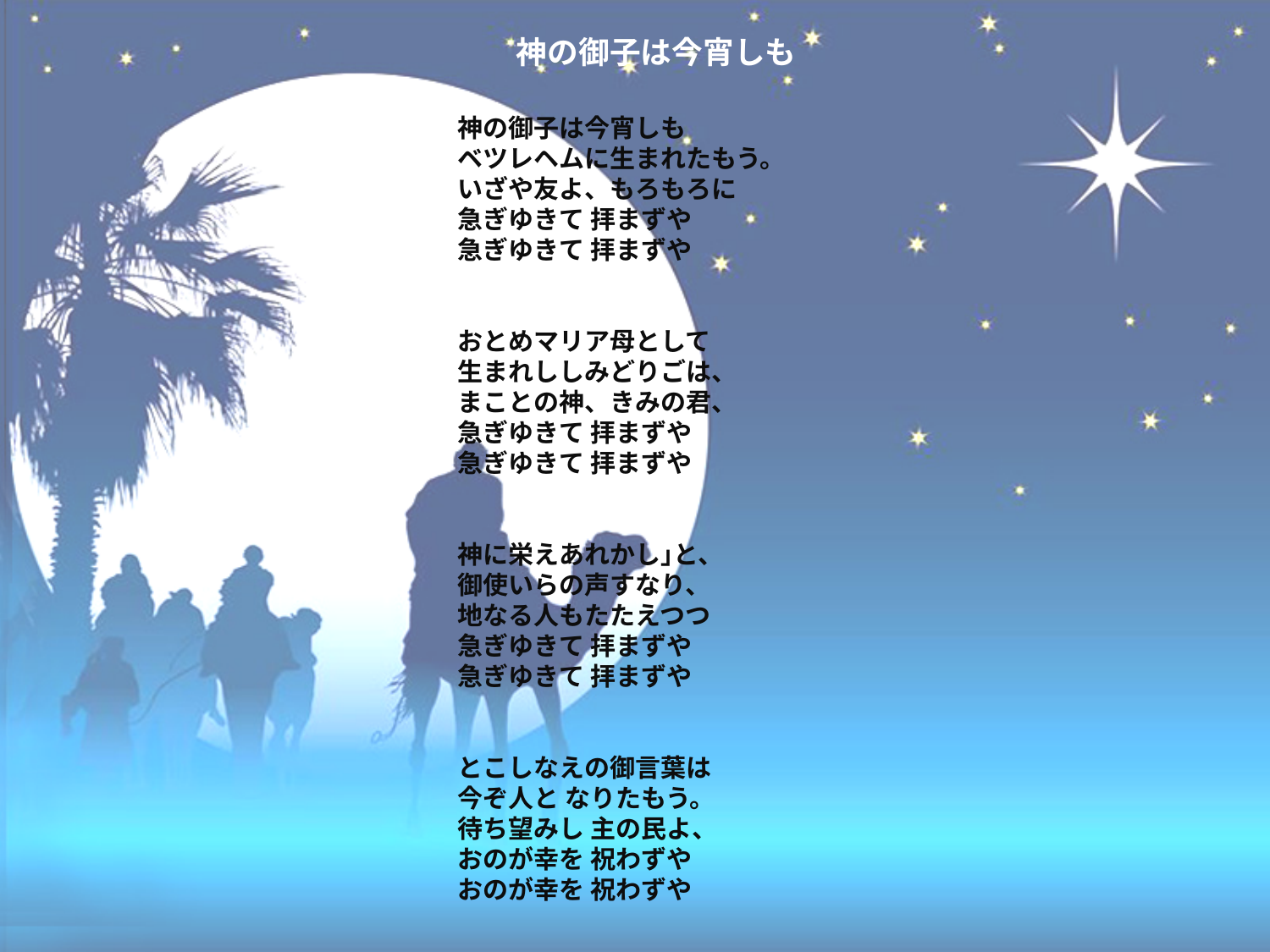

# 神の御子は今宵しも
神の御子は今宵しも
ベツレヘムに生まれたもう。
いざや友よ、もろもろに
急ぎゆきて 拝まずや
急ぎゆきて 拝まずや
おとめマリア母として
生まれししみどりごは、
まことの神、きみの君、
急ぎゆきて 拝まずや
急ぎゆきて 拝まずや
神に栄えあれかし｣と、
御使いらの声すなり、
地なる人もたたえつつ
急ぎゆきて 拝まずや
急ぎゆきて 拝まずや
とこしなえの御言葉は
今ぞ人と なりたもう。
待ち望みし 主の民よ、
おのが幸を 祝わずや
おのが幸を 祝わずや